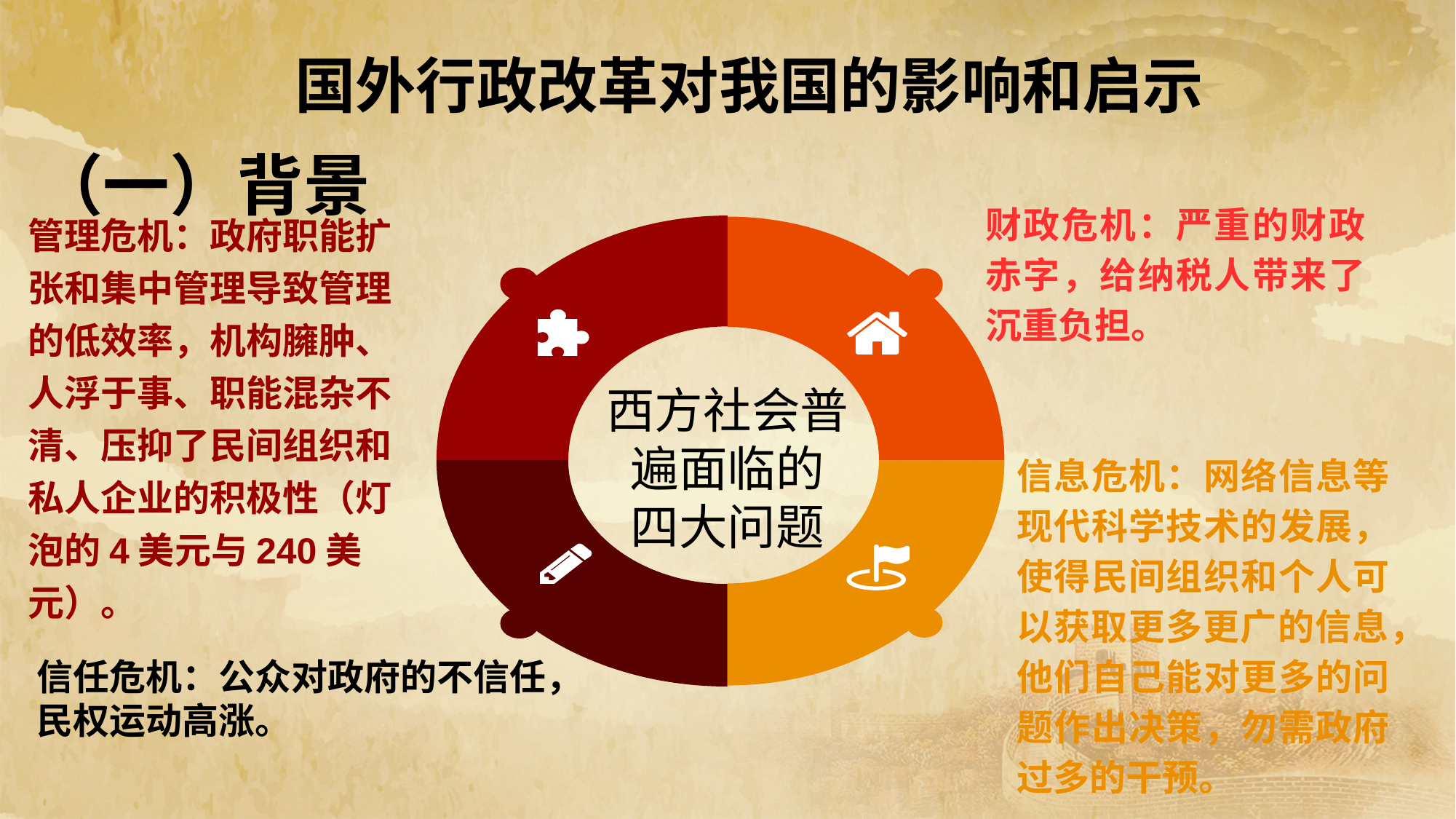

国外行政改革对我国的影响和启示
（一）背景
财政危机：严重的财政赤字，给纳税人带来了沉重负担。

管理危机：政府职能扩张和集中管理导致管理的低效率，机构臃肿、人浮于事、职能混杂不清、压抑了民间组织和私人企业的积极性（灯泡的4美元与240美元）。
西方社会普遍面临的
四大问题
信息危机：网络信息等现代科学技术的发展，使得民间组织和个人可以获取更多更广的信息，他们自己能对更多的问题作出决策，勿需政府过多的干预。

信任危机：公众对政府的不信任，民权运动高涨。